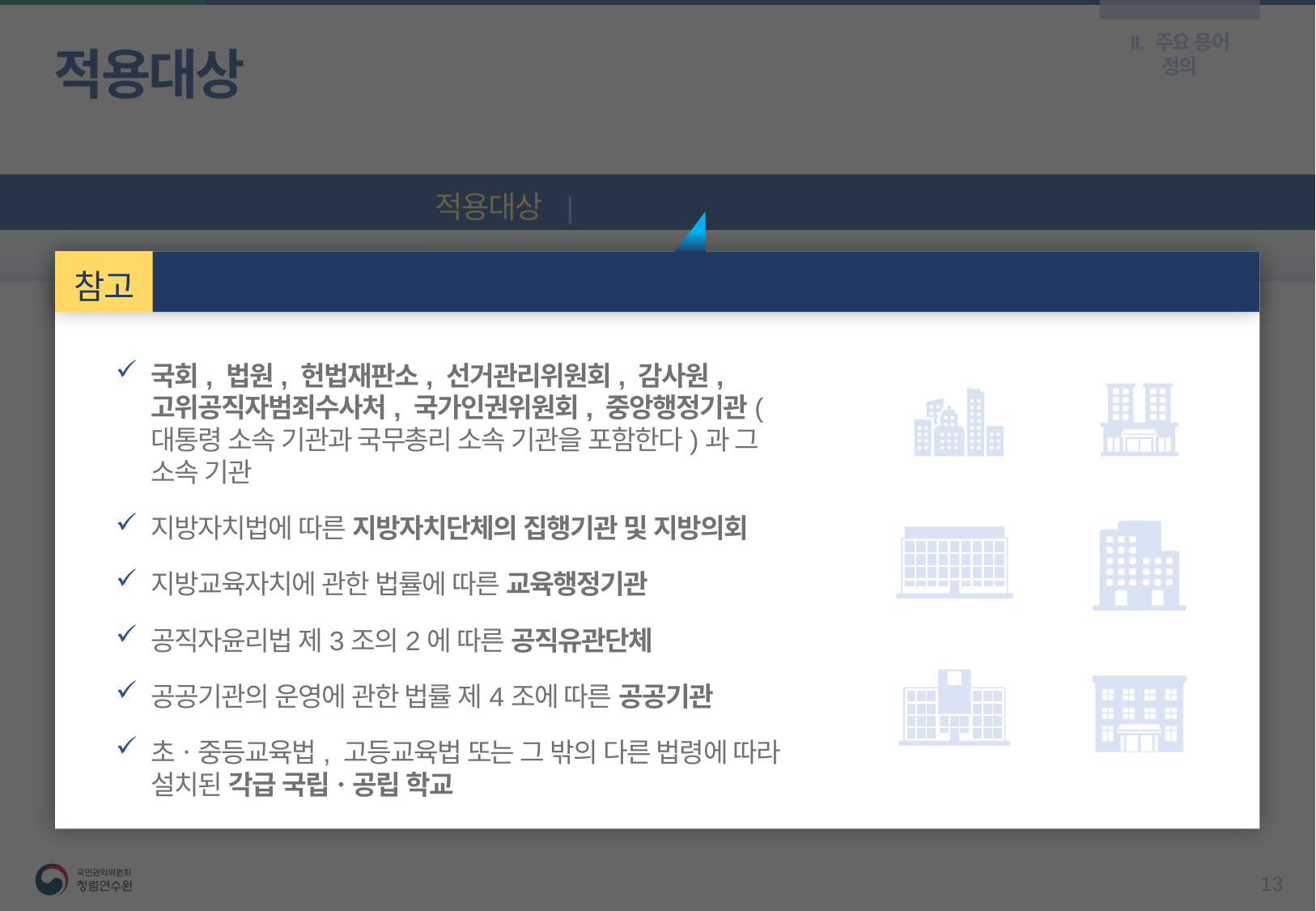

II. 주요 용어 정의

적용대상
적용대상  |  모든 공공기관의 공직자

공공기관

참고
공공기관의 정의

국회, 법원, 헌법재판소, 선거관리위원회, 감사원, 고위공직자범죄수사처, 국가인권위원회, 중앙행정기관(대통령 소속 기관과 국무총리 소속 기관을 포함한다)과 그 소속 기관
지방자치법에 따른 지방자치단체의 집행기관 및 지방의회
지방교육자치에 관한 법률에 따른 교육행정기관
공직자윤리법 제3조의2에 따른 공직유관단체
공공기관의 운영에 관한 법률 제4조에 따른 공공기관
초ㆍ중등교육법, 고등교육법 또는 그 밖의 다른 법령에 따라 설치된 각급 국립ㆍ공립 학교

13